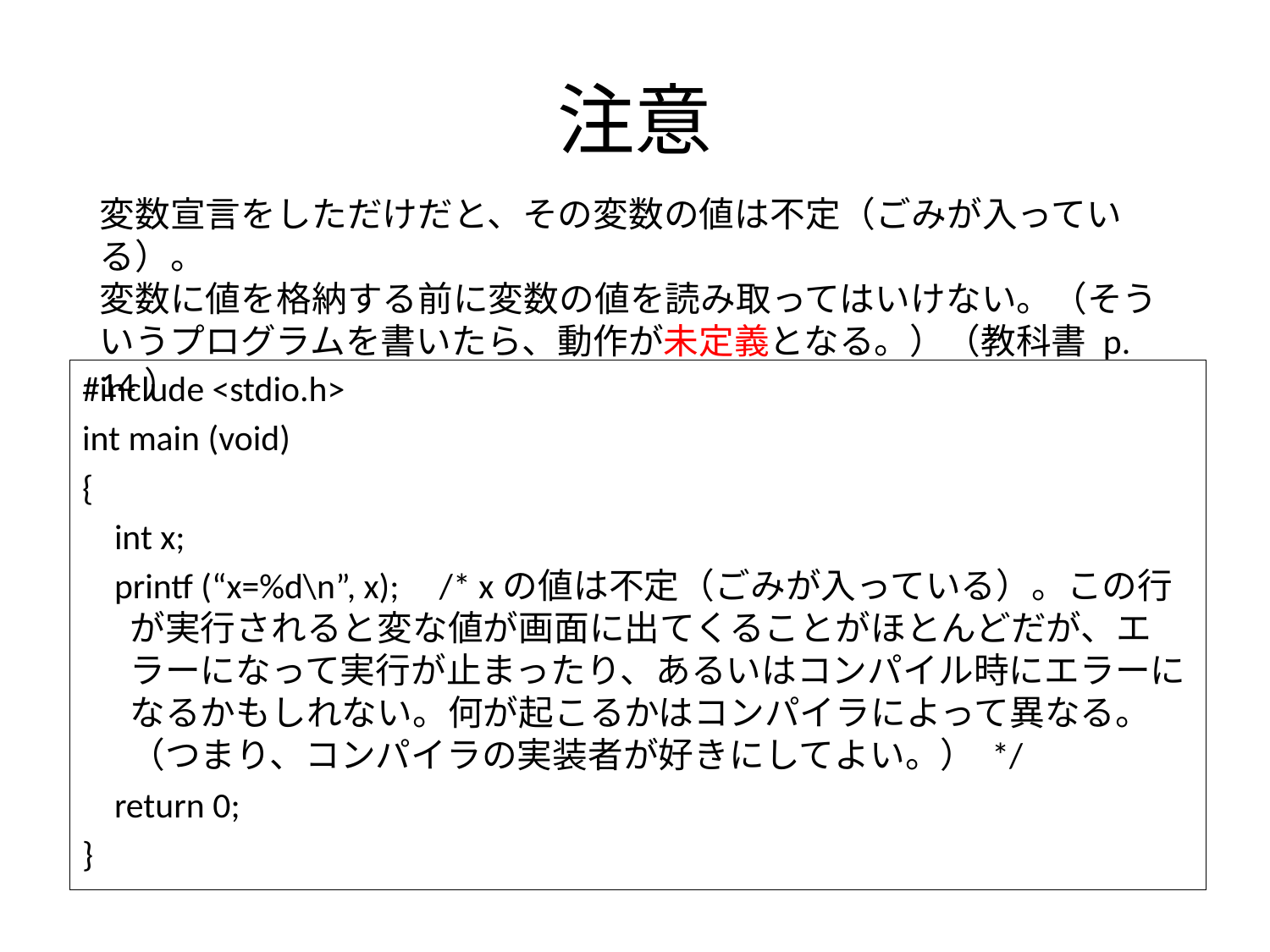

# 注意
変数宣言をしただけだと、その変数の値は不定（ごみが入っている）。
変数に値を格納する前に変数の値を読み取ってはいけない。（そういうプログラムを書いたら、動作が未定義となる。）（教科書 p. 14）
#include <stdio.h>
int main (void)
{
    int x;
    printf (“x=%d\n”, x);     /* xの値は不定（ごみが入っている）。この行が実行されると変な値が画面に出てくることがほとんどだが、エラーになって実行が止まったり、あるいはコンパイル時にエラーになるかもしれない。何が起こるかはコンパイラによって異なる。（つまり、コンパイラの実装者が好きにしてよい。） */
    return 0;
}